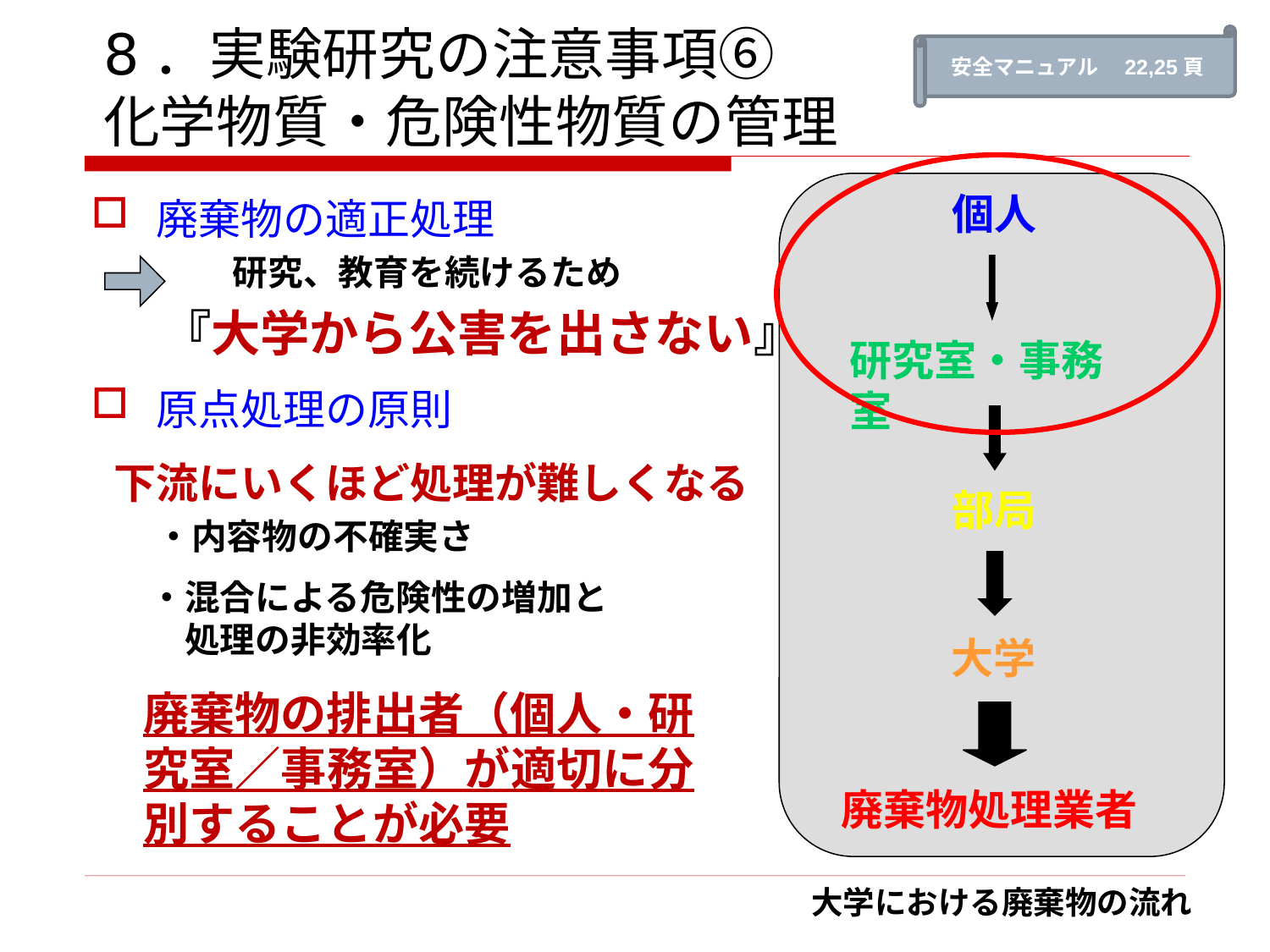

8．実験研究の注意事項⑥
化学物質・危険性物質の管理
安全マニュアル　22,25頁

個人
廃棄物の適正処理
　　　　研究、教育を続けるため
　　『大学から公害を出さない』
原点処理の原則

研究室・事務室

下流にいくほど処理が難しくなる
　・内容物の不確実さ
　・混合による危険性の増加と
　　処理の非効率化
部局

大学
廃棄物の排出者（個人・研究室／事務室）が適切に分別することが必要

廃棄物処理業者
大学における廃棄物の流れ